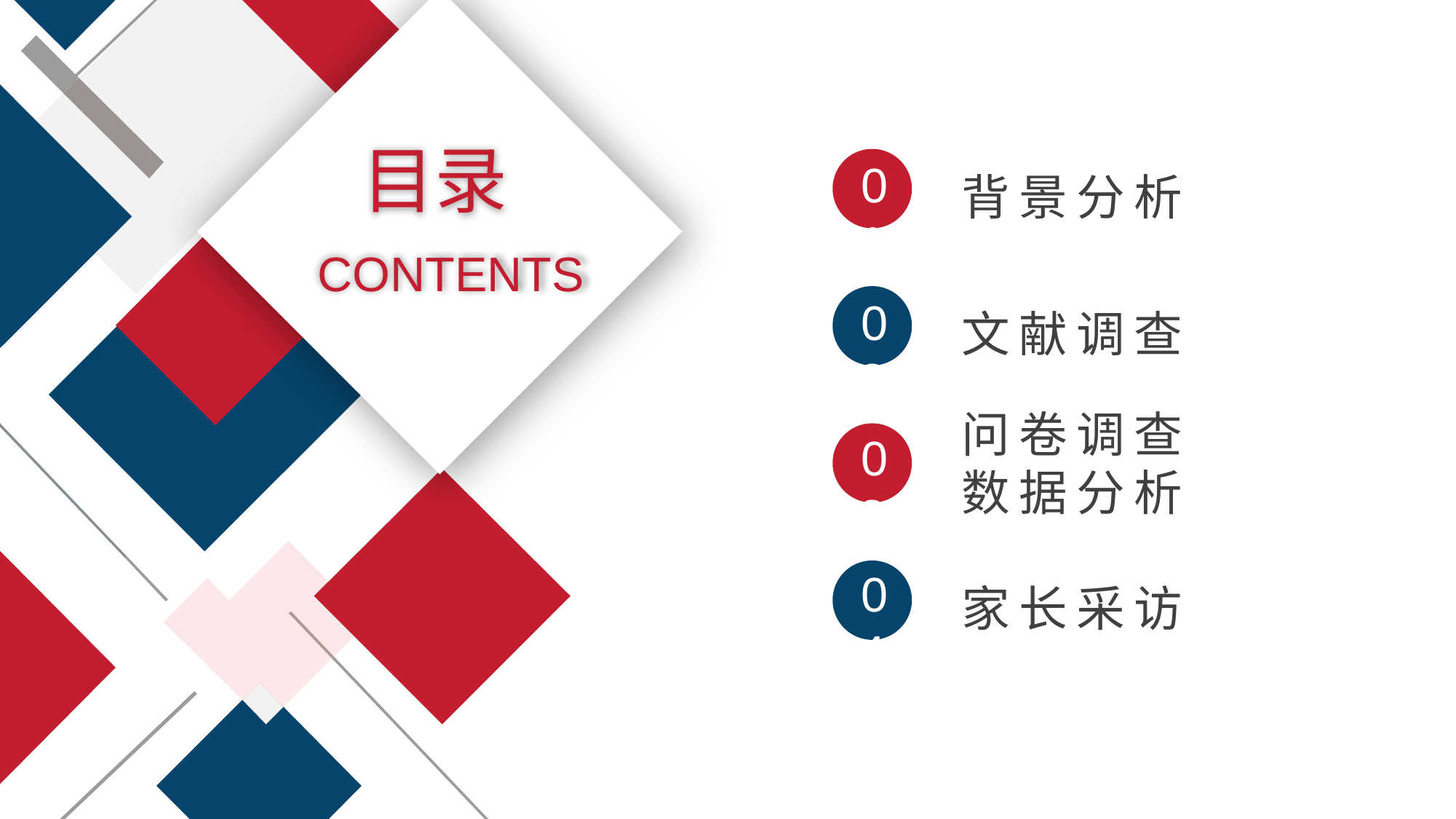

目录

CONTENTS

01
背景分析

02
文献调查
问卷调查数据分析
03

04

家长采访